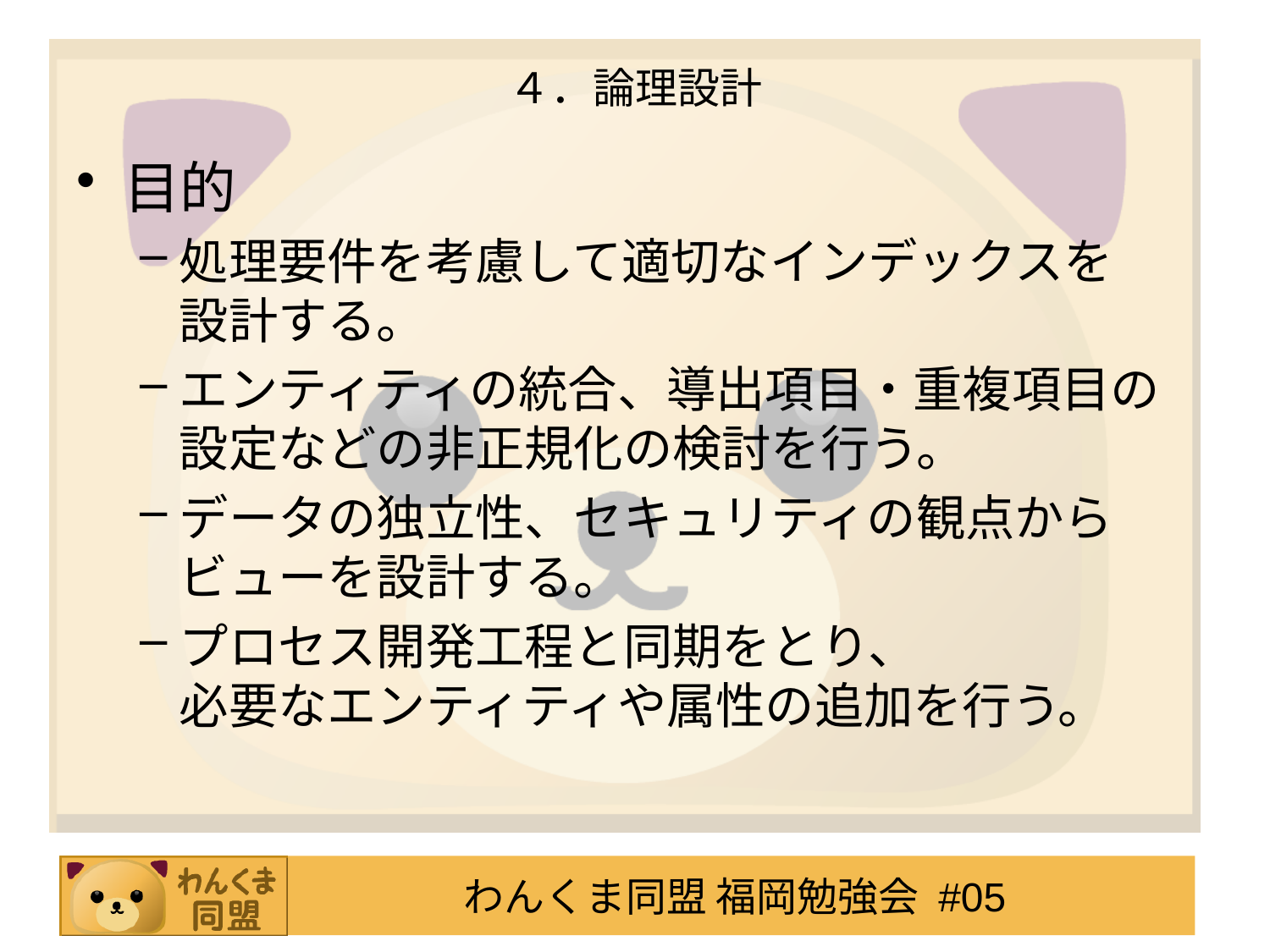

# ４．論理設計
目的
処理要件を考慮して適切なインデックスを
設計する。
エンティティの統合、導出項目・重複項目の
設定などの非正規化の検討を行う。
データの独立性、セキュリティの観点から
ビューを設計する。
プロセス開発工程と同期をとり、
必要なエンティティや属性の追加を行う。